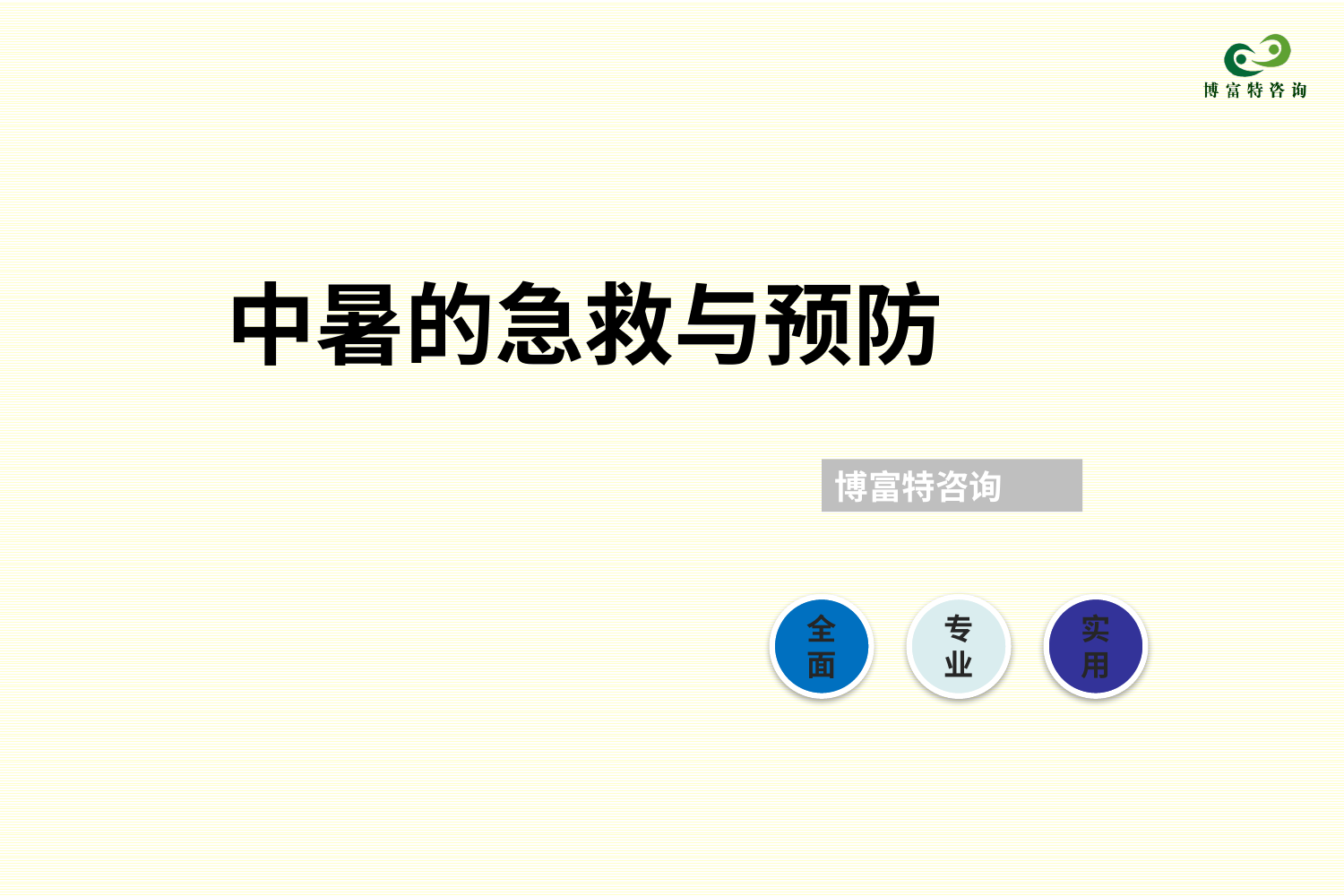

# 中暑的急救与预防
博富特咨询
全面
实用
专业
1